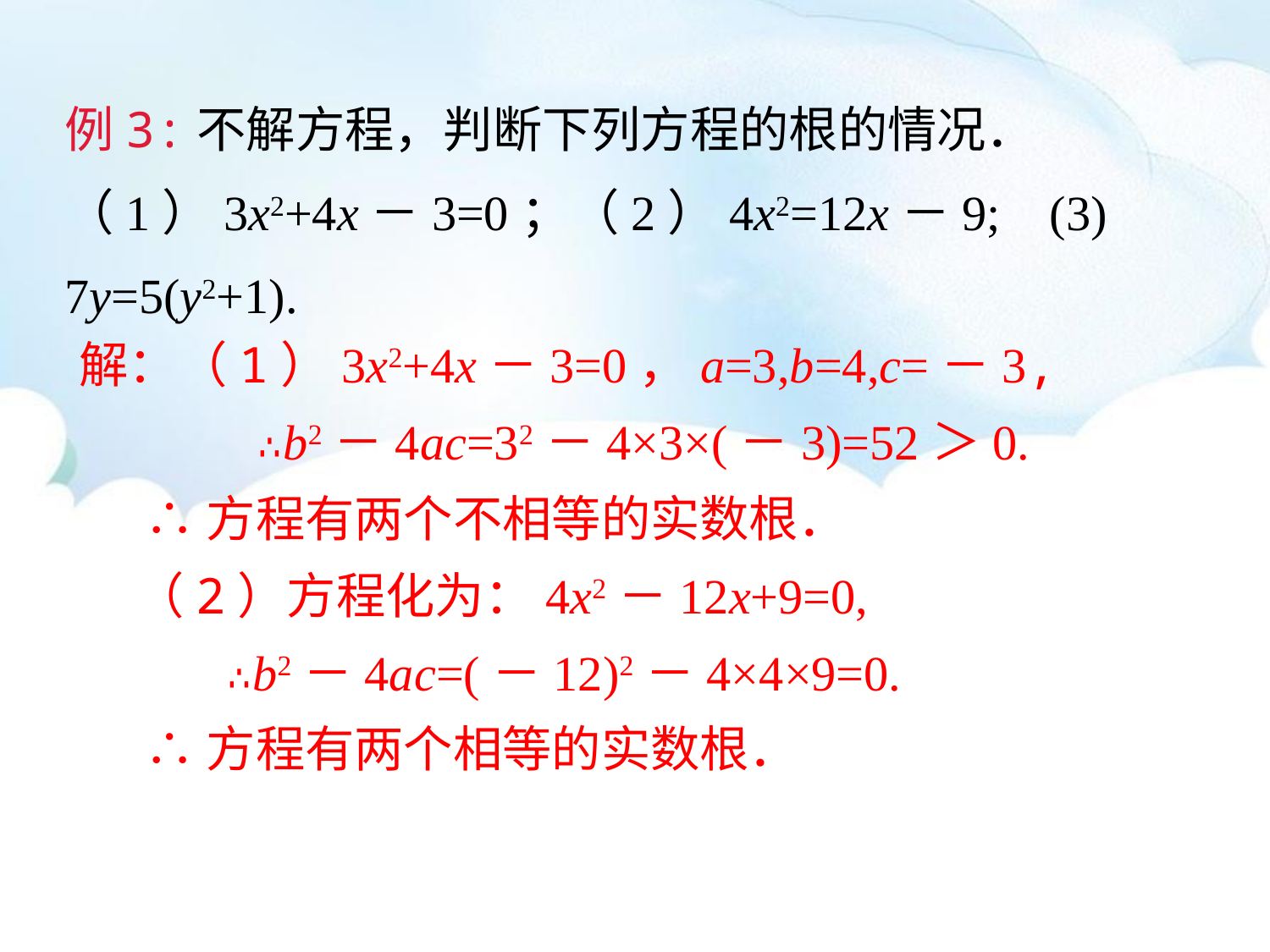

例3:不解方程，判断下列方程的根的情况．
（1）3x2+4x－3=0；（2）4x2=12x－9;    (3) 7y=5(y2+1).
解：（1）3x2+4x－3=0，a=3,b=4,c=－3,
      ∴b2－4ac=32－4×3×(－3)=52＞0.
      ∴方程有两个不相等的实数根．
    （2）方程化为：4x2－12x+9=0,
            ∴b2－4ac=(－12)2－4×4×9=0.
      ∴方程有两个相等的实数根．